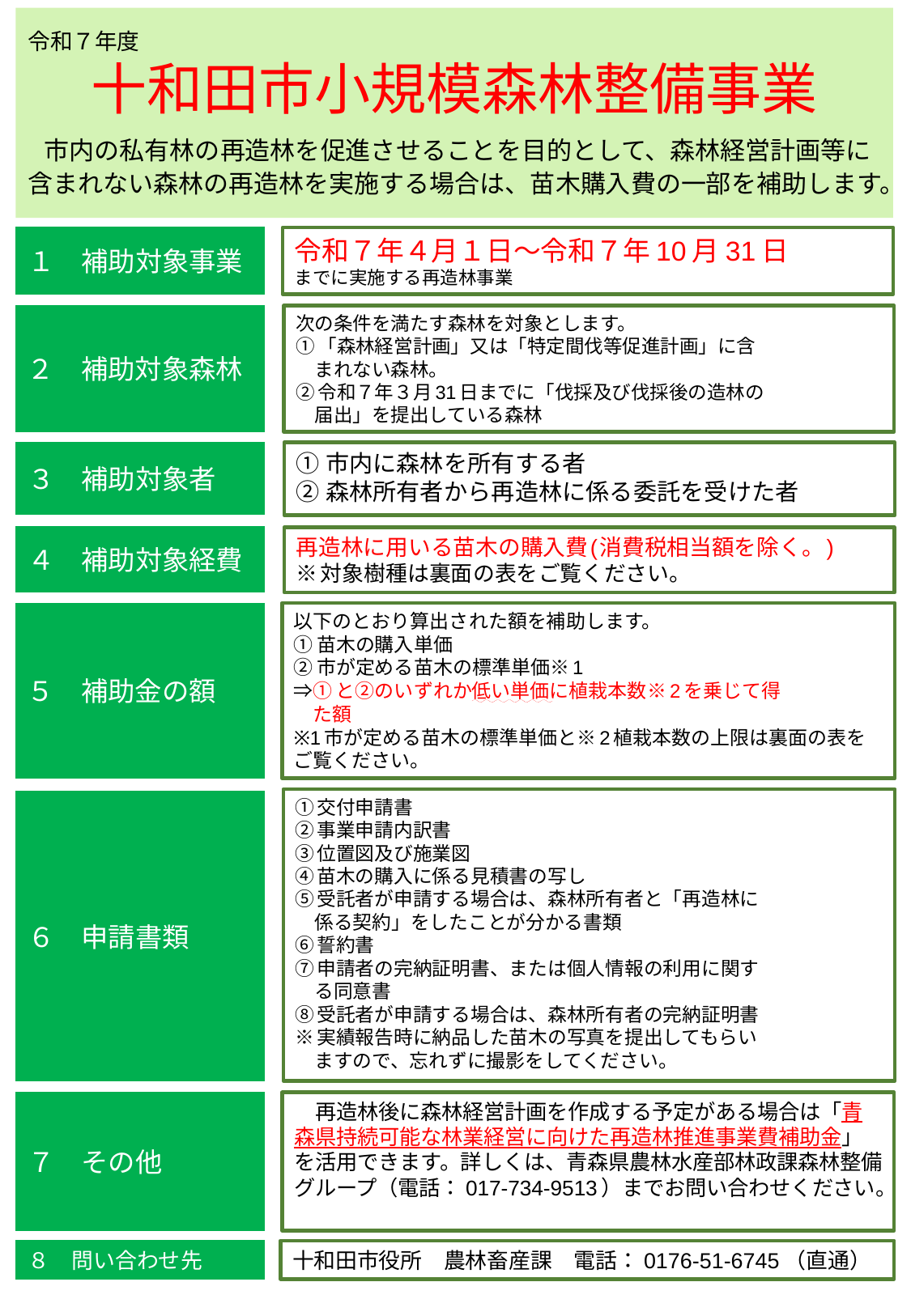

# 令和７年度
十和田市小規模森林整備事業
 市内の私有林の再造林を促進させることを目的として、森林経営計画等に含まれない森林の再造林を実施する場合は、苗木購入費の一部を補助します。
１　補助対象事業
令和７年４月１日～令和７年10月31日
までに実施する再造林事業
２　補助対象森林
次の条件を満たす森林を対象とします。
①「森林経営計画」又は「特定間伐等促進計画」に含
　まれない森林。
②令和７年３月31日までに「伐採及び伐採後の造林の
　届出」を提出している森林
３　補助対象者
①市内に森林を所有する者
②森林所有者から再造林に係る委託を受けた者
４　補助対象経費
再造林に用いる苗木の購入費(消費税相当額を除く。)
※対象樹種は裏面の表をご覧ください。
以下のとおり算出された額を補助します。
①苗木の購入単価
②市が定める苗木の標準単価※1
⇒①と②のいずれか低い単価に植栽本数※2を乗じて得
　た額
※1市が定める苗木の標準単価と※2植栽本数の上限は裏面の表をご覧ください。
５　補助金の額
①交付申請書
②事業申請内訳書
③位置図及び施業図
④苗木の購入に係る見積書の写し
⑤受託者が申請する場合は、森林所有者と「再造林に
　係る契約」をしたことが分かる書類
⑥誓約書
⑦申請者の完納証明書、または個人情報の利用に関す
　る同意書
⑧受託者が申請する場合は、森林所有者の完納証明書
※実績報告時に納品した苗木の写真を提出してもらい
　ますので、忘れずに撮影をしてください。
６　申請書類
７　その他
　再造林後に森林経営計画を作成する予定がある場合は「青森県持続可能な林業経営に向けた再造林推進事業費補助金」を活用できます。詳しくは、青森県農林水産部林政課森林整備グループ（電話：017-734-9513）までお問い合わせください。
８　問い合わせ先
十和田市役所　農林畜産課　電話：0176-51-6745（直通）